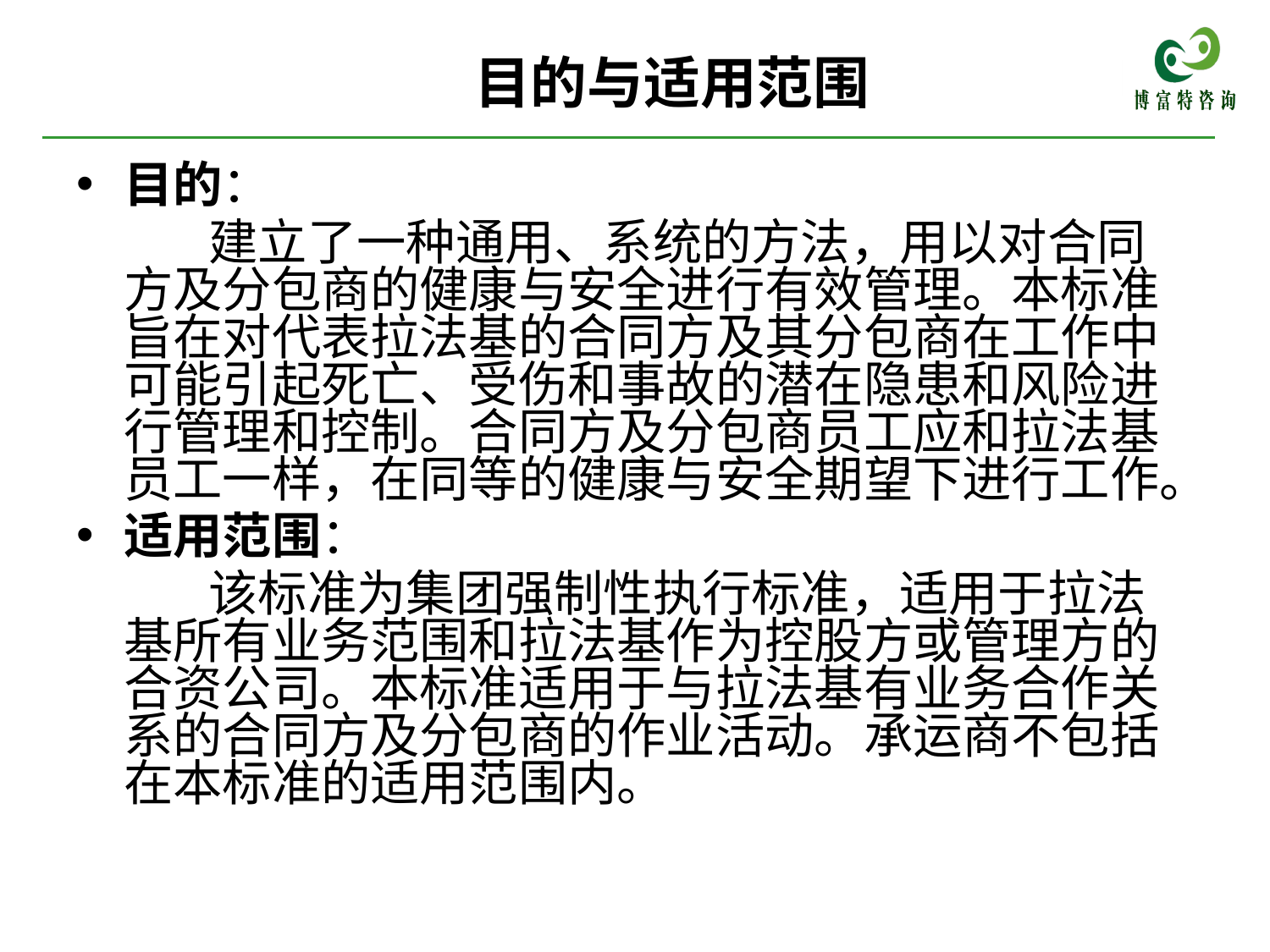

# 目的与适用范围
目的：
           建立了一种通用、系统的方法，用以对合同方及分包商的健康与安全进行有效管理。本标准旨在对代表拉法基的合同方及其分包商在工作中可能引起死亡、受伤和事故的潜在隐患和风险进行管理和控制。合同方及分包商员工应和拉法基员工一样，在同等的健康与安全期望下进行工作。
适用范围：
           该标准为集团强制性执行标准，适用于拉法基所有业务范围和拉法基作为控股方或管理方的合资公司。本标准适用于与拉法基有业务合作关系的合同方及分包商的作业活动。承运商不包括在本标准的适用范围内。